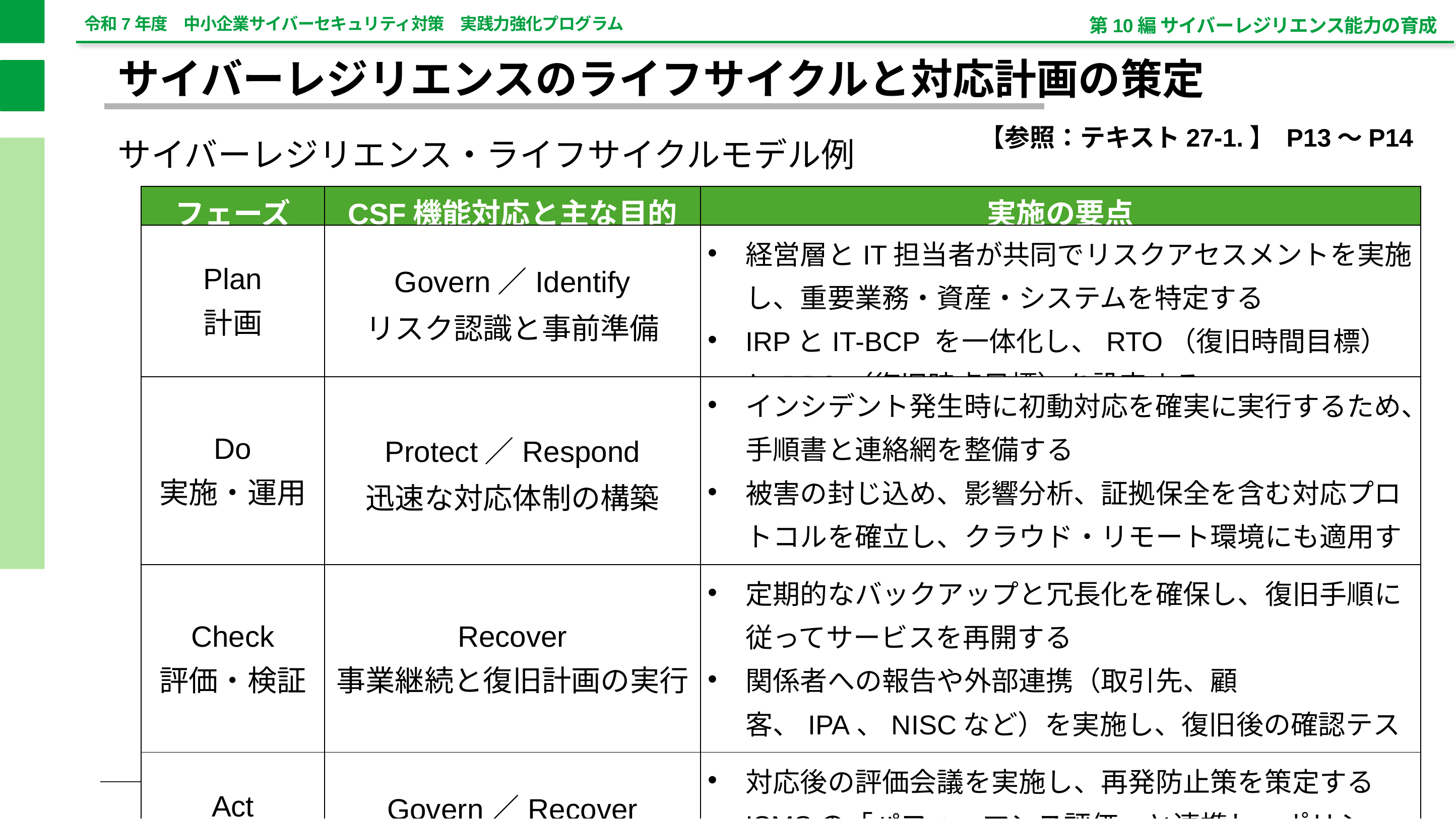

第10編 サイバーレジリエンス能力の育成
サイバーレジリエンスのライフサイクルと対応計画の策定
【参照：テキスト27-1.】 P13～P14

サイバーレジリエンス・ライフサイクルモデル例
| フェーズ | CSF機能対応と主な目的 | 実施の要点 |
| --- | --- | --- |
| Plan 計画 | Govern／Identify リスク認識と事前準備 | 経営層とIT担当者が共同でリスクアセスメントを実施し、重要業務・資産・システムを特定する IRPとIT-BCP を一体化し、RTO（復旧時間目標）とRPO（復旧時点目標）を設定する |
| Do 実施・運用 | Protect／Respond 迅速な対応体制の構築 | インシデント発生時に初動対応を確実に実行するため、手順書と連絡網を整備する 被害の封じ込め、影響分析、証拠保全を含む対応プロトコルを確立し、クラウド・リモート環境にも適用する |
| Check 評価・検証 | Recover 事業継続と復旧計画の実行 | 定期的なバックアップと冗長化を確保し、復旧手順に従ってサービスを再開する 関係者への報告や外部連携（取引先、顧客、IPA、NISCなど）を実施し、復旧後の確認テストを行う |
| Act 改善 | Govern／Recover 教訓の反映と継続的改善 | 対応後の評価会議を実施し、再発防止策を策定する ISMSの「パフォーマンス評価」と連携し、ポリシーや手順書の更新、従業員訓練の見直しを定期的に実施する |